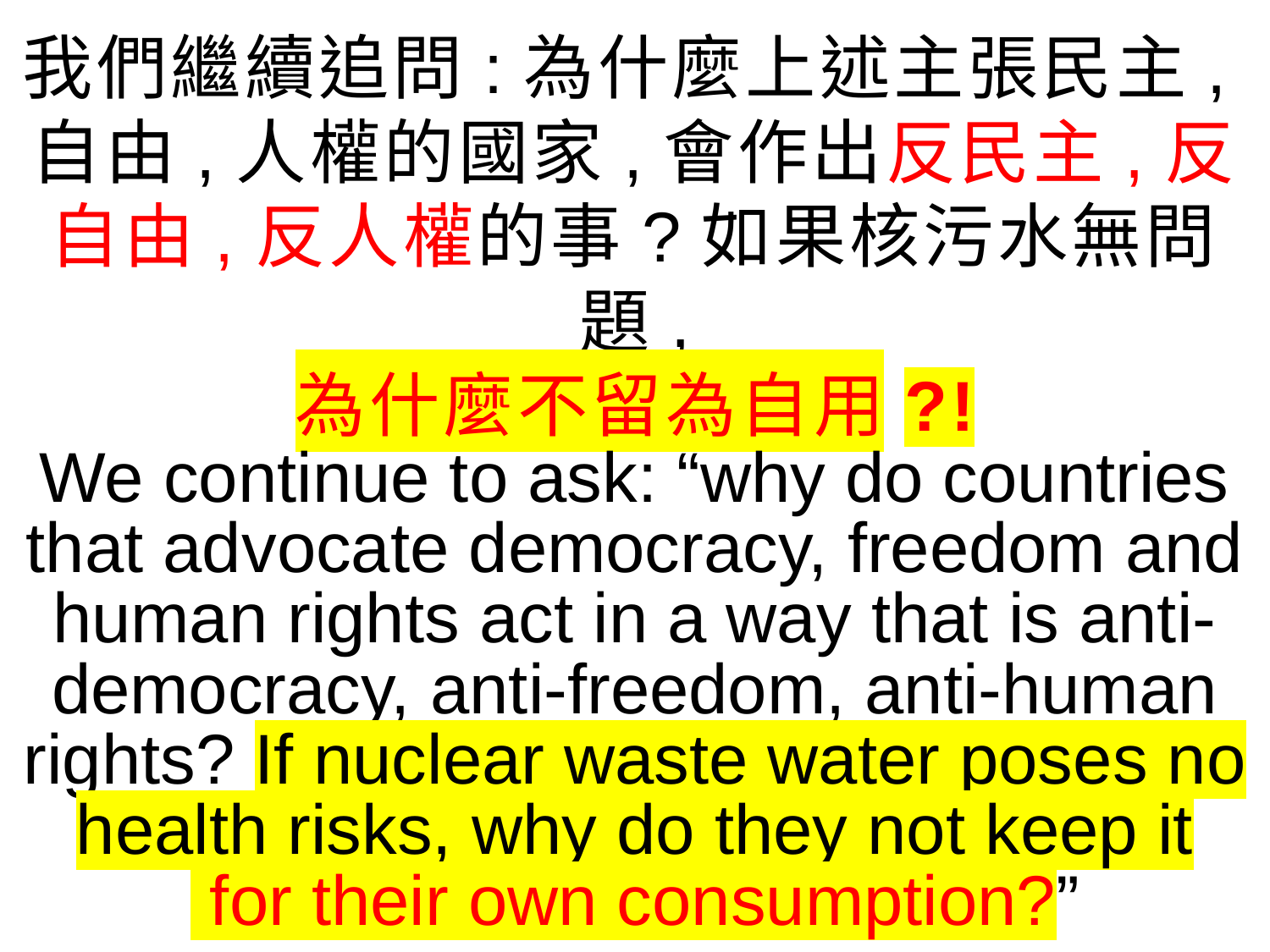

我們繼續追問:為什麼上述主張民主,自由,人權的國家,會作出反民主,反自由,反人權的事?如果核污水無問題,
為什麼不留為自用?!
We continue to ask: “why do countries that advocate democracy, freedom and human rights act in a way that is anti-democracy, anti-freedom, anti-human rights? If nuclear waste water poses no health risks, why do they not keep it
 for their own consumption?”